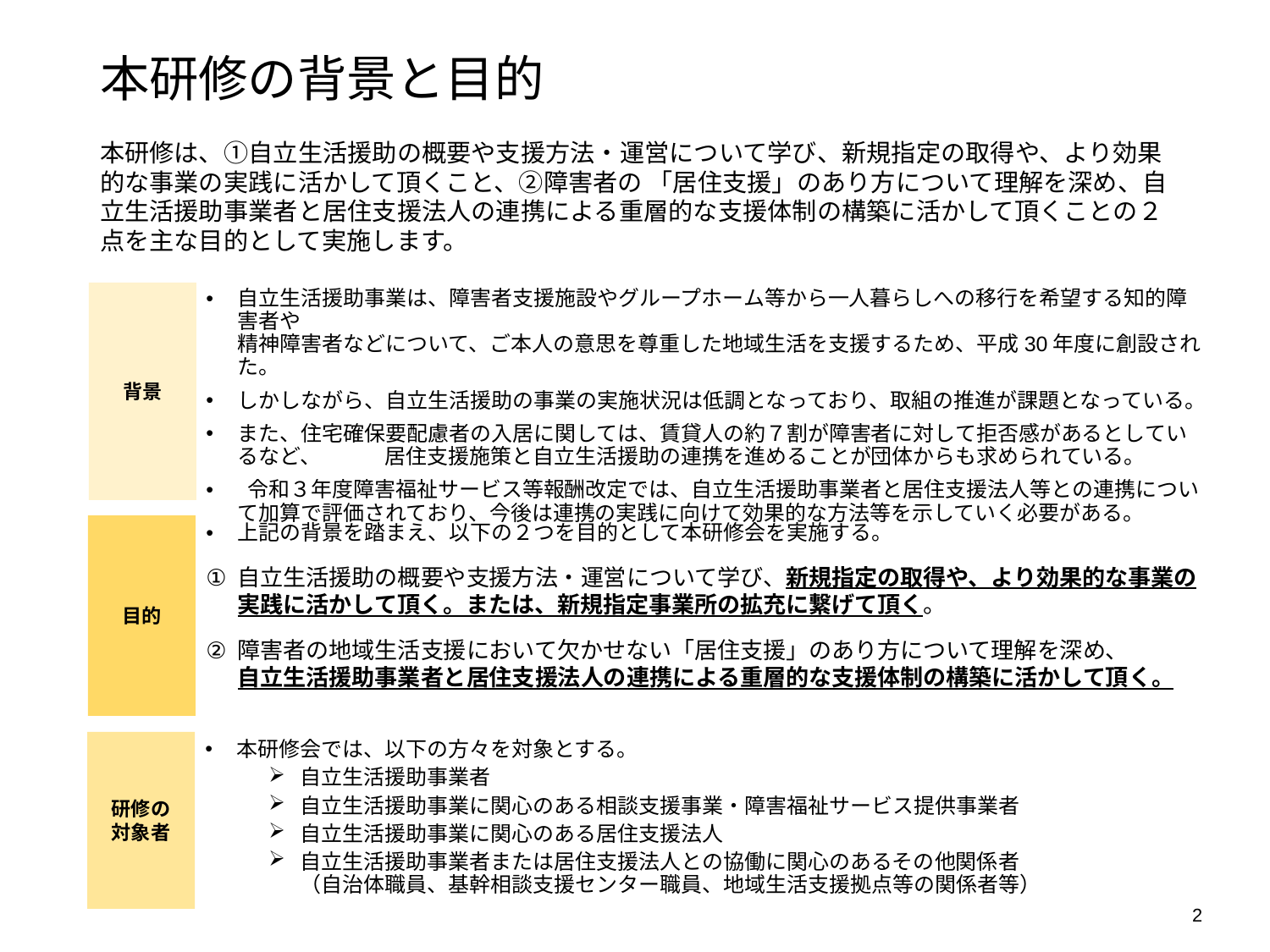

本研修の背景と目的
本研修は、①自立生活援助の概要や支援方法・運営について学び、新規指定の取得や、より効果的な事業の実践に活かして頂くこと、②障害者の 「居住支援」のあり方について理解を深め、自立生活援助事業者と居住支援法人の連携による重層的な支援体制の構築に活かして頂くことの２点を主な目的として実施します。

自立生活援助事業は、障害者支援施設やグループホーム等から一人暮らしへの移行を希望する知的障害者や
精神障害者などについて、ご本人の意思を尊重した地域生活を支援するため、平成30年度に創設された。
しかしながら、自立生活援助の事業の実施状況は低調となっており、取組の推進が課題となっている。
また、住宅確保要配慮者の入居に関しては、賃貸人の約７割が障害者に対して拒否感があるとしているなど、　　　居住支援施策と自立生活援助の連携を進めることが団体からも求められている。
 令和３年度障害福祉サービス等報酬改定では、自立生活援助事業者と居住支援法人等との連携について加算で評価されており、今後は連携の実践に向けて効果的な方法等を示していく必要がある。
背景
目的
上記の背景を踏まえ、以下の２つを目的として本研修会を実施する。
自立生活援助の概要や支援方法・運営について学び、新規指定の取得や、より効果的な事業の実践に活かして頂く。または、新規指定事業所の拡充に繋げて頂く。
障害者の地域生活支援において欠かせない「居住支援」のあり方について理解を深め、
自立生活援助事業者と居住支援法人の連携による重層的な支援体制の構築に活かして頂く。

研修の
対象者
本研修会では、以下の方々を対象とする。
自立生活援助事業者
自立生活援助事業に関心のある相談支援事業・障害福祉サービス提供事業者
自立生活援助事業に関心のある居住支援法人
自立生活援助事業者または居住支援法人との協働に関心のあるその他関係者
（自治体職員、基幹相談支援センター職員、地域生活支援拠点等の関係者等）

2